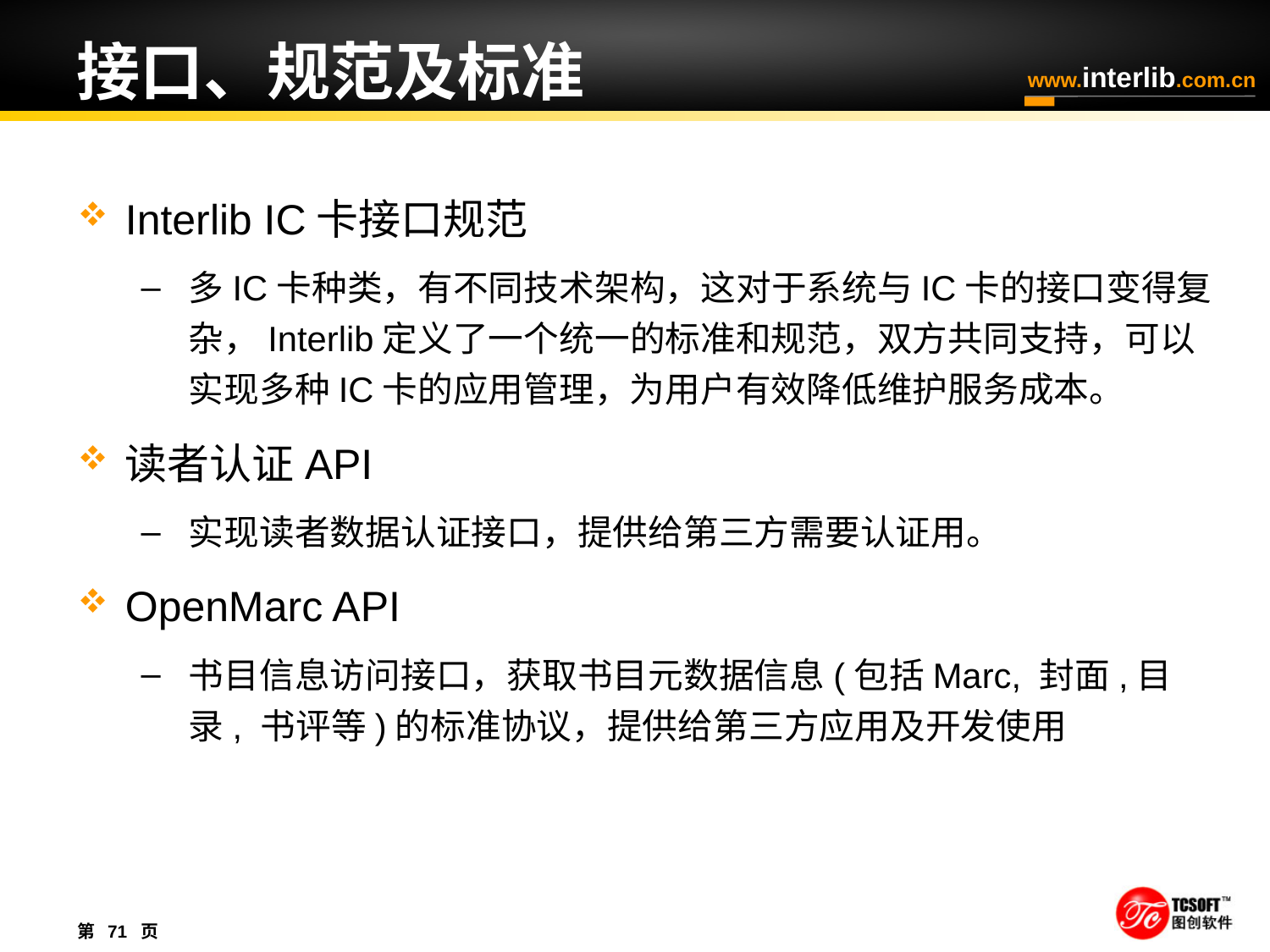

# 接口、规范及标准
Interlib IC卡接口规范
多IC卡种类，有不同技术架构，这对于系统与IC卡的接口变得复杂，Interlib定义了一个统一的标准和规范，双方共同支持，可以实现多种IC卡的应用管理，为用户有效降低维护服务成本。
读者认证API
实现读者数据认证接口，提供给第三方需要认证用。
OpenMarc API
书目信息访问接口，获取书目元数据信息(包括Marc, 封面,目录, 书评等)的标准协议，提供给第三方应用及开发使用